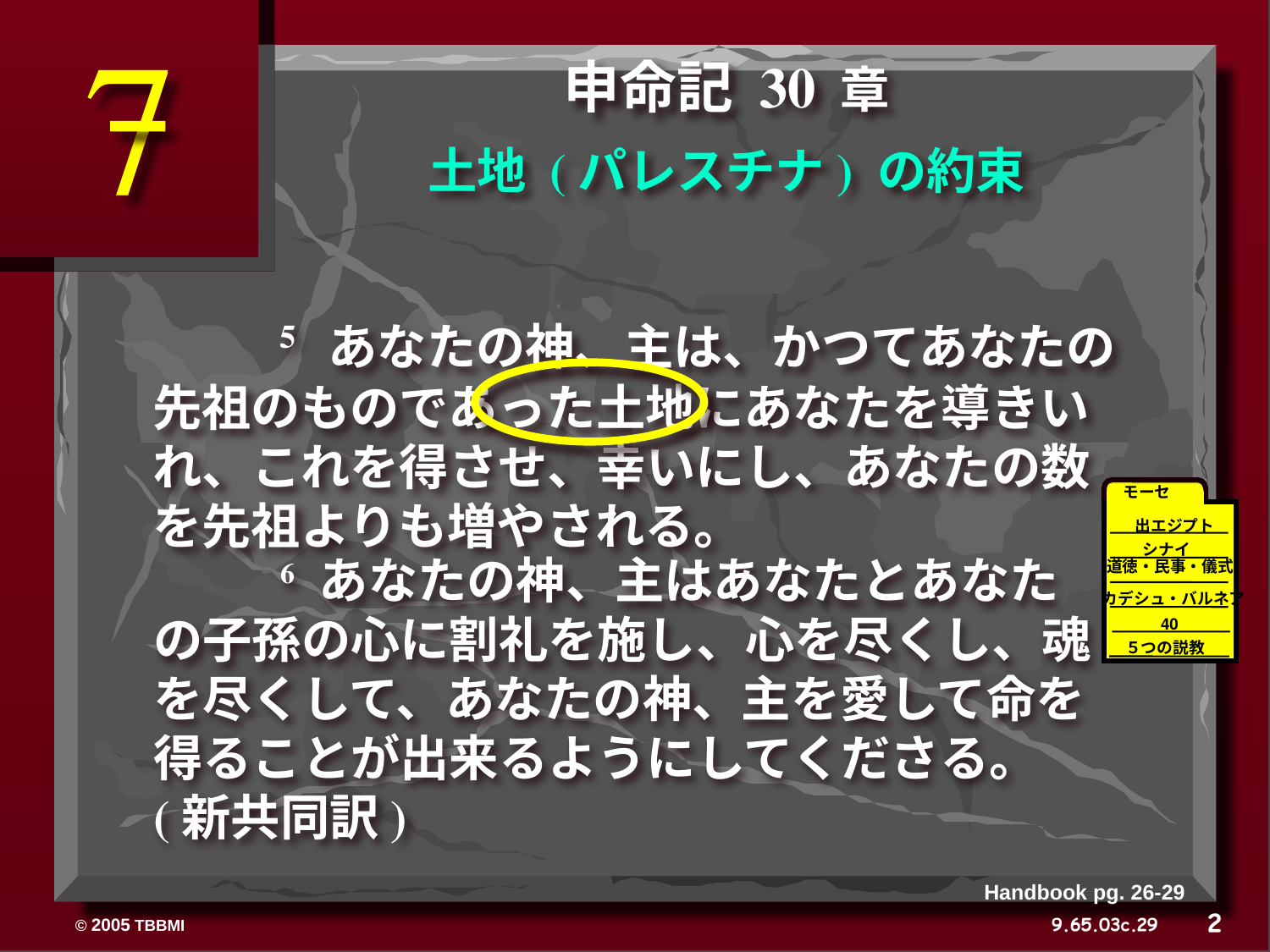

7

申命記 30 章
土地 (パレスチナ) の約束

	5  あなたの神、主は、かつてあなたの先祖のものであった土地にあなたを導きいれ、これを得させ、幸いにし、あなたの数を先祖よりも増やされる。

モーセ

出エジプト

シナイ
 	6 あなたの神、主はあなたとあなたの子孫の心に割礼を施し、心を尽くし、魂を尽くして、あなたの神、主を愛して命を得ることが出来るようにしてくださる。 (新共同訳)
道徳・民事・儀式

カデシュ・バルネア
40

40

５つの説教

Handbook pg. 26-29

2
29